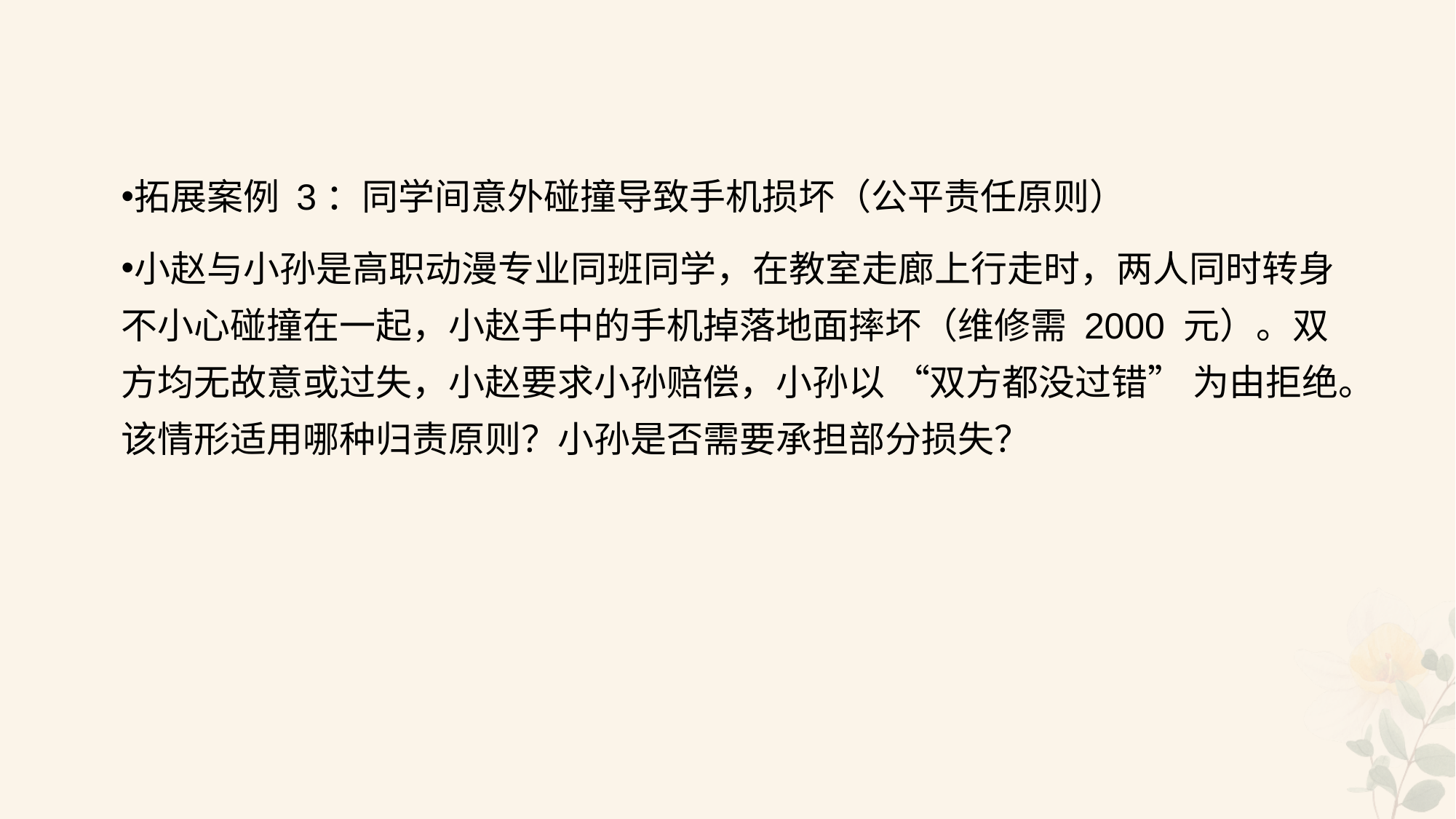

#
拓展案例 3：同学间意外碰撞导致手机损坏（公平责任原则）
小赵与小孙是高职动漫专业同班同学，在教室走廊上行走时，两人同时转身不小心碰撞在一起，小赵手中的手机掉落地面摔坏（维修需 2000 元）。双方均无故意或过失，小赵要求小孙赔偿，小孙以 “双方都没过错” 为由拒绝。该情形适用哪种归责原则？小孙是否需要承担部分损失？